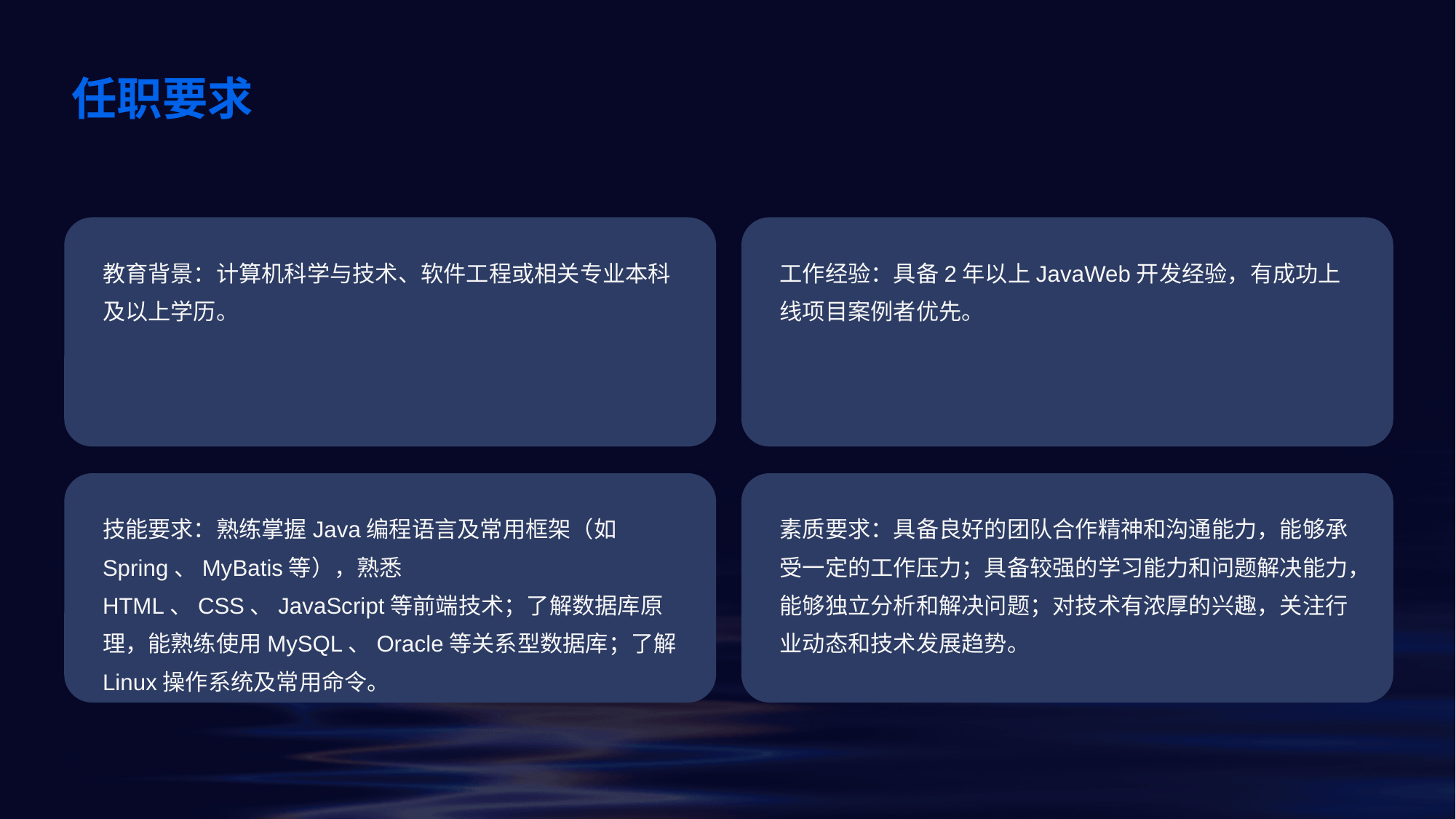

任职要求

教育背景：计算机科学与技术、软件工程或相关专业本科及以上学历。
工作经验：具备2年以上JavaWeb开发经验，有成功上线项目案例者优先。

技能要求：熟练掌握Java编程语言及常用框架（如Spring、MyBatis等），熟悉HTML、CSS、JavaScript等前端技术；了解数据库原理，能熟练使用MySQL、Oracle等关系型数据库；了解Linux操作系统及常用命令。
素质要求：具备良好的团队合作精神和沟通能力，能够承受一定的工作压力；具备较强的学习能力和问题解决能力，能够独立分析和解决问题；对技术有浓厚的兴趣，关注行业动态和技术发展趋势。